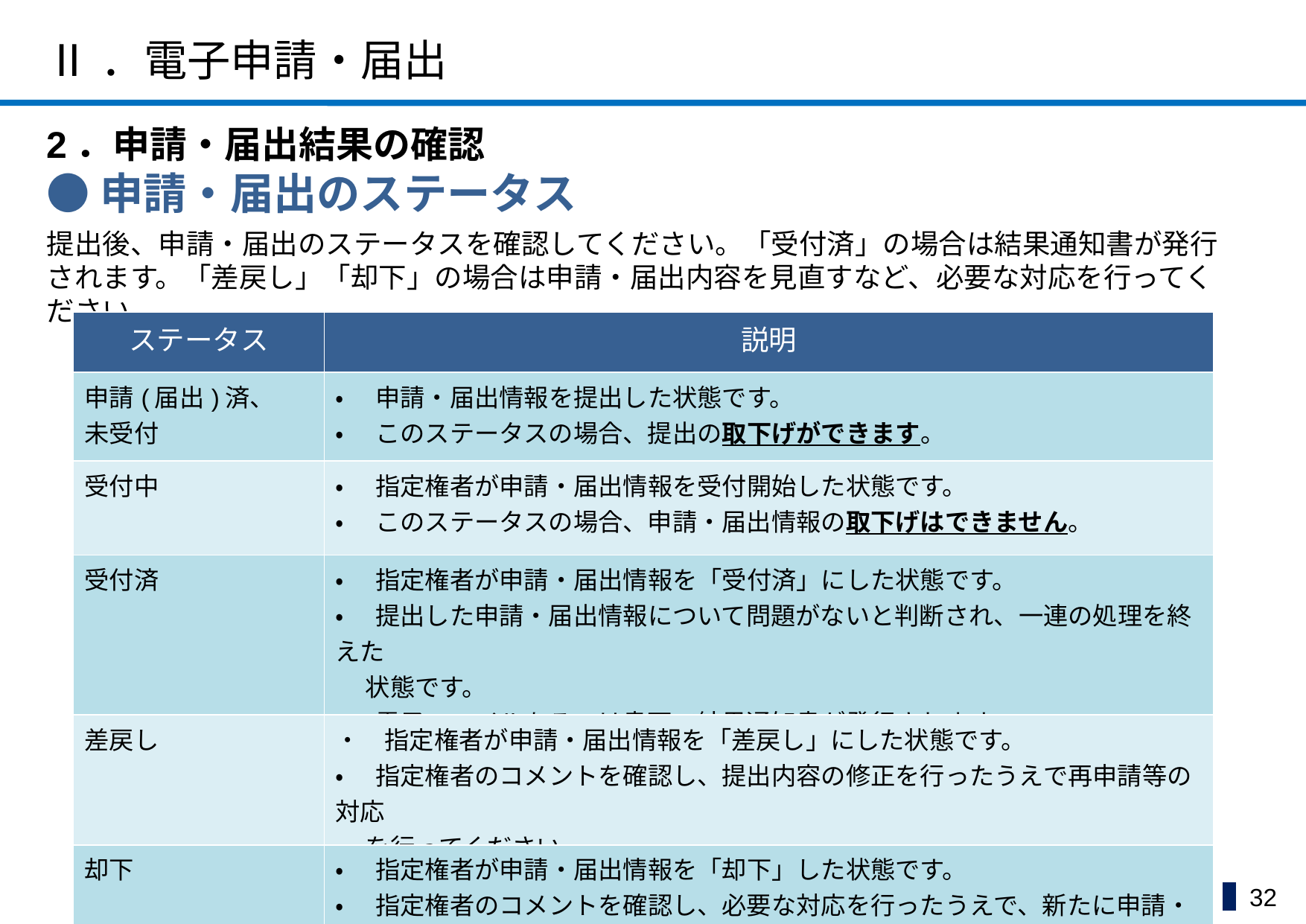

Ⅱ．電子申請・届出

2．申請・届出結果の確認
●申請・届出のステータス

提出後、申請・届出のステータスを確認してください。「受付済」の場合は結果通知書が発行されます。「差戻し」「却下」の場合は申請・届出内容を見直すなど、必要な対応を行ってください。
| ステータス | 説明 |
| --- | --- |
| 申請(届出)済、 未受付 | •　申請・届出情報を提出した状態です。 •　このステータスの場合、提出の取下げができます。 |
| 受付中 | •　指定権者が申請・届出情報を受付開始した状態です。 •　このステータスの場合、申請・届出情報の取下げはできません。 |
| 受付済 | •　指定権者が申請・届出情報を「受付済」にした状態です。 •　提出した申請・届出情報について問題がないと判断され、一連の処理を終えた 　 状態です。 •　電子ファイルあるいは書面で結果通知書が発行されます。 |
| 差戻し | ・　指定権者が申請・届出情報を「差戻し」にした状態です。 •　指定権者のコメントを確認し、提出内容の修正を行ったうえで再申請等の対応 　 を行ってください。 |
| 却下 | •　指定権者が申請・届出情報を「却下」した状態です。 •　指定権者のコメントを確認し、必要な対応を行ったうえで、新たに申請・届出を 　作成して提出してください。 |

32